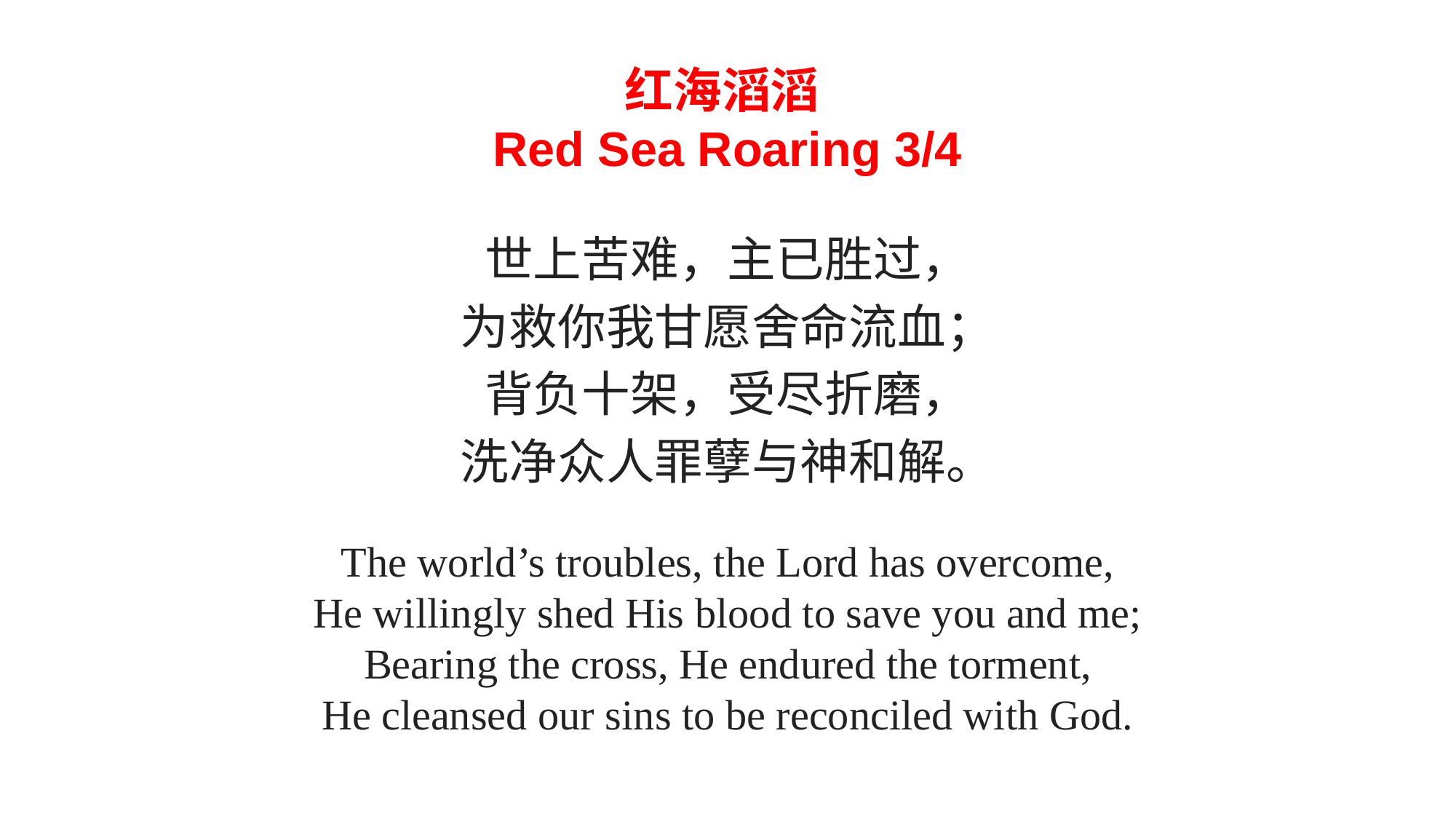

红海滔滔
Red Sea Roaring 3/4
世上苦难，主已胜过，
为救你我甘愿舍命流血；
背负十架，受尽折磨，
洗净众人罪孽与神和解。

The world’s troubles, the Lord has overcome,
He willingly shed His blood to save you and me;
Bearing the cross, He endured the torment,
He cleansed our sins to be reconciled with God.